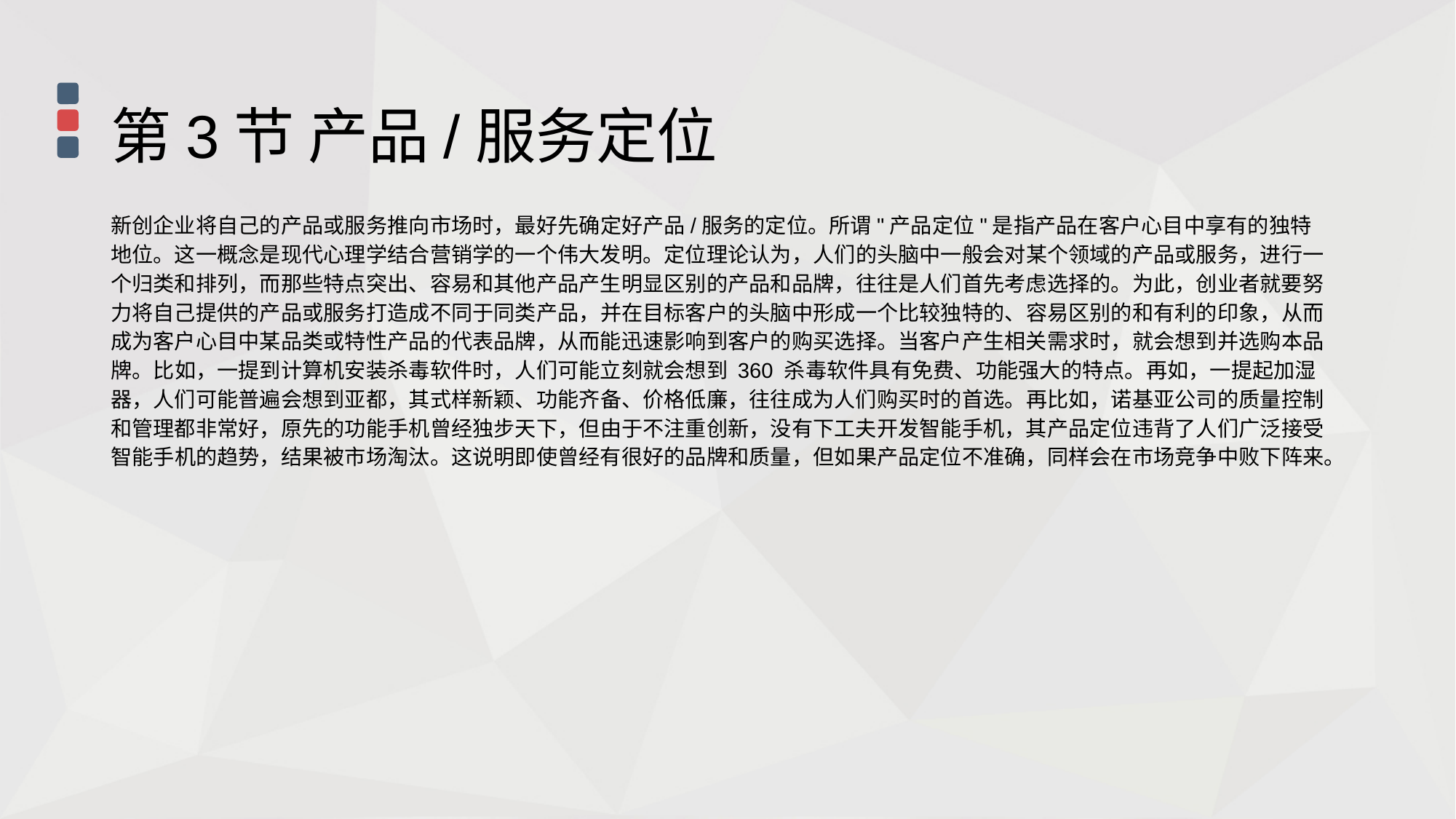

第3节 产品/服务定位
新创企业将自己的产品或服务推向市场时，最好先确定好产品/服务的定位。所谓"产品定位"是指产品在客户心目中享有的独特地位。这一概念是现代心理学结合营销学的一个伟大发明。定位理论认为，人们的头脑中一般会对某个领域的产品或服务，进行一个归类和排列，而那些特点突出、容易和其他产品产生明显区别的产品和品牌，往往是人们首先考虑选择的。为此，创业者就要努力将自己提供的产品或服务打造成不同于同类产品，并在目标客户的头脑中形成一个比较独特的、容易区别的和有利的印象，从而成为客户心目中某品类或特性产品的代表品牌，从而能迅速影响到客户的购买选择。当客户产生相关需求时，就会想到并选购本品牌。比如，一提到计算机安装杀毒软件时，人们可能立刻就会想到 360 杀毒软件具有免费、功能强大的特点。再如，一提起加湿器，人们可能普遍会想到亚都，其式样新颖、功能齐备、价格低廉，往往成为人们购买时的首选。再比如，诺基亚公司的质量控制和管理都非常好，原先的功能手机曾经独步天下，但由于不注重创新，没有下工夫开发智能手机，其产品定位违背了人们广泛接受智能手机的趋势，结果被市场淘汰。这说明即使曾经有很好的品牌和质量，但如果产品定位不准确，同样会在市场竞争中败下阵来。